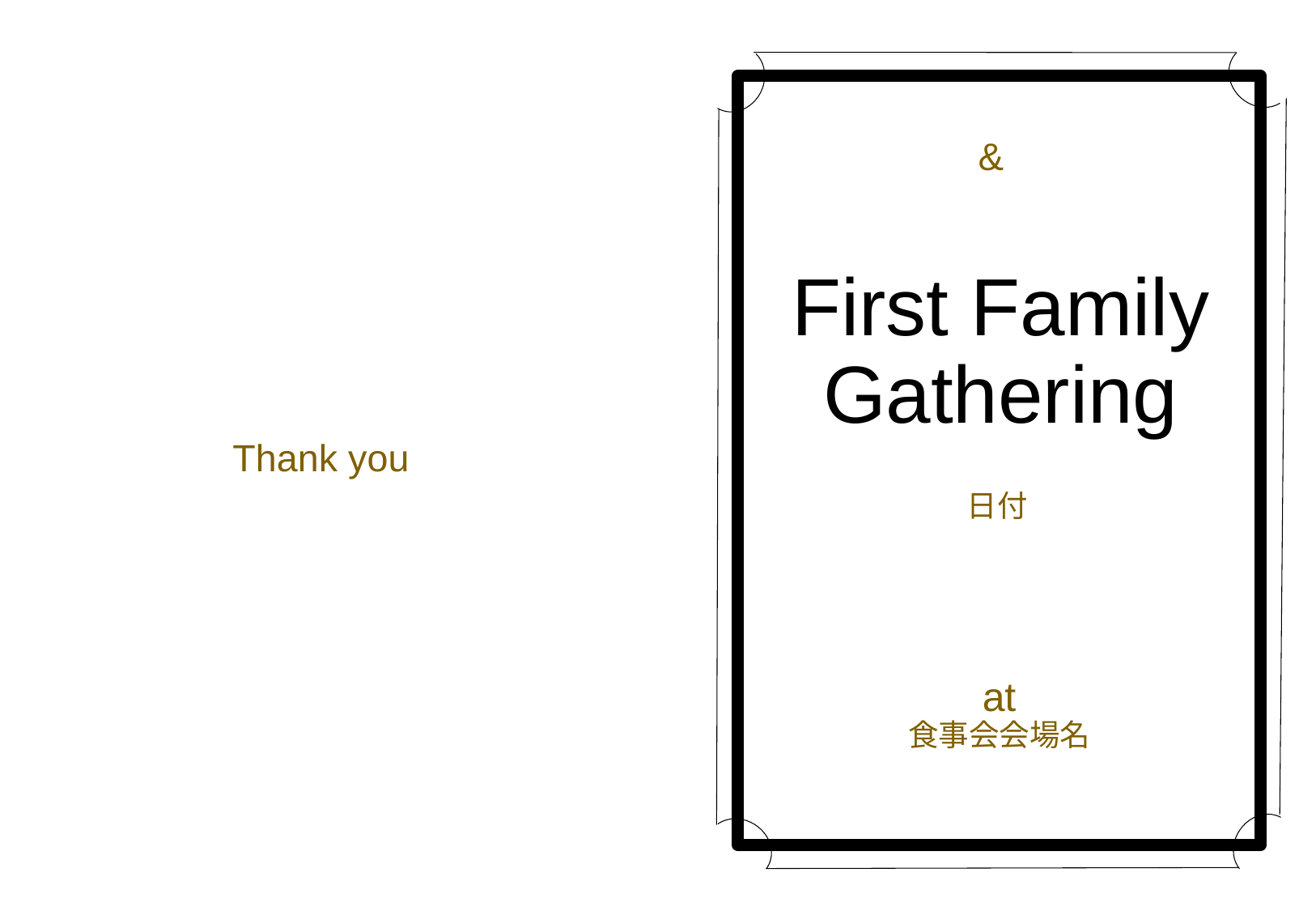

&
First Family
Gathering
First Family
Gathering
Thank you
日付
at
食事会会場名